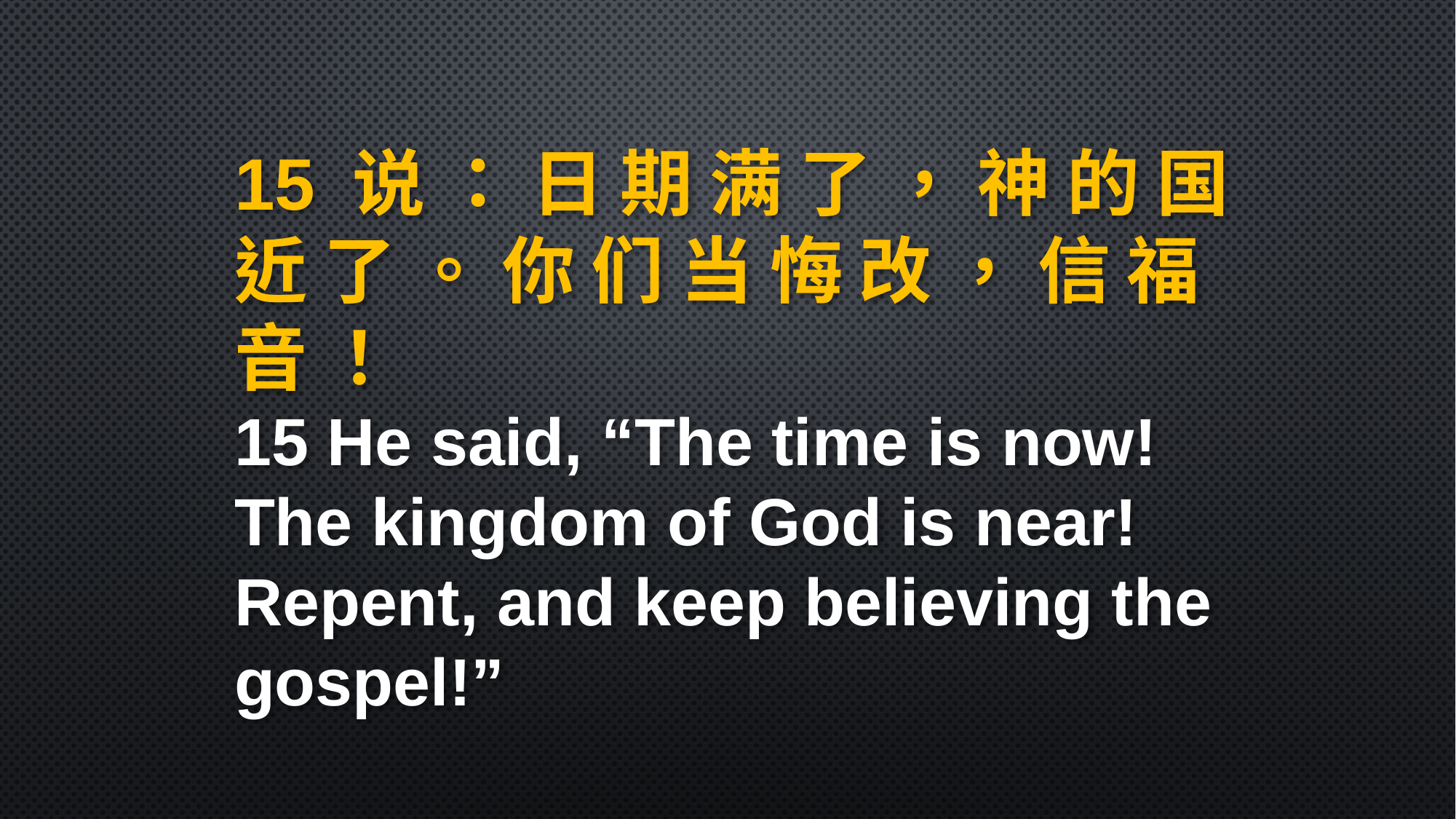

15 说 ： 日 期 满 了 ， 神 的 国 近 了 。 你 们 当 悔 改 ， 信 福 音 ！
15 He said, “The time is now! The kingdom of God is near! Repent, and keep believing the gospel!”